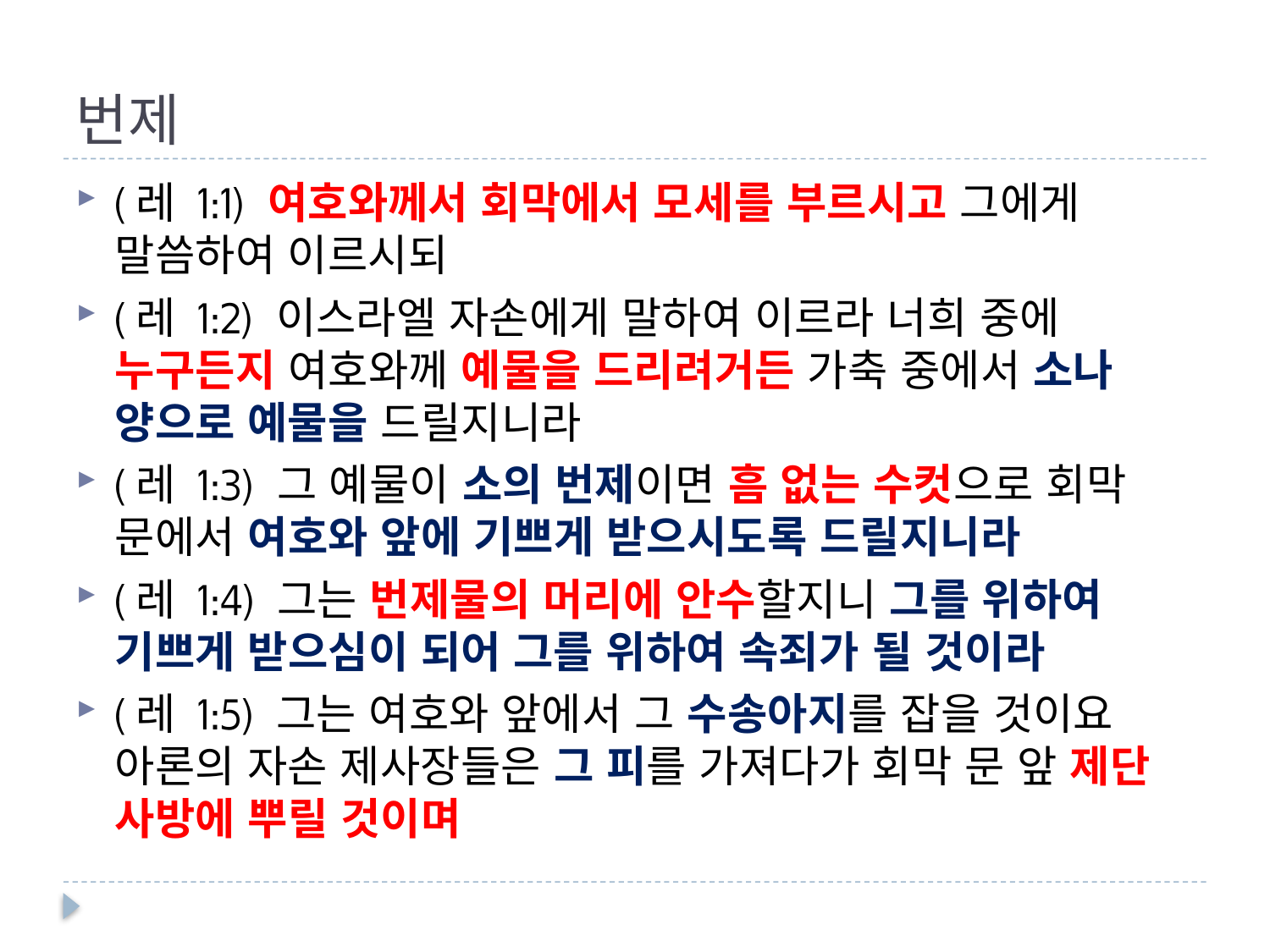

# 번제
(레 1:1) 여호와께서 회막에서 모세를 부르시고 그에게 말씀하여 이르시되
(레 1:2) 이스라엘 자손에게 말하여 이르라 너희 중에 누구든지 여호와께 예물을 드리려거든 가축 중에서 소나 양으로 예물을 드릴지니라
(레 1:3) 그 예물이 소의 번제이면 흠 없는 수컷으로 회막 문에서 여호와 앞에 기쁘게 받으시도록 드릴지니라
(레 1:4) 그는 번제물의 머리에 안수할지니 그를 위하여 기쁘게 받으심이 되어 그를 위하여 속죄가 될 것이라
(레 1:5) 그는 여호와 앞에서 그 수송아지를 잡을 것이요 아론의 자손 제사장들은 그 피를 가져다가 회막 문 앞 제단 사방에 뿌릴 것이며